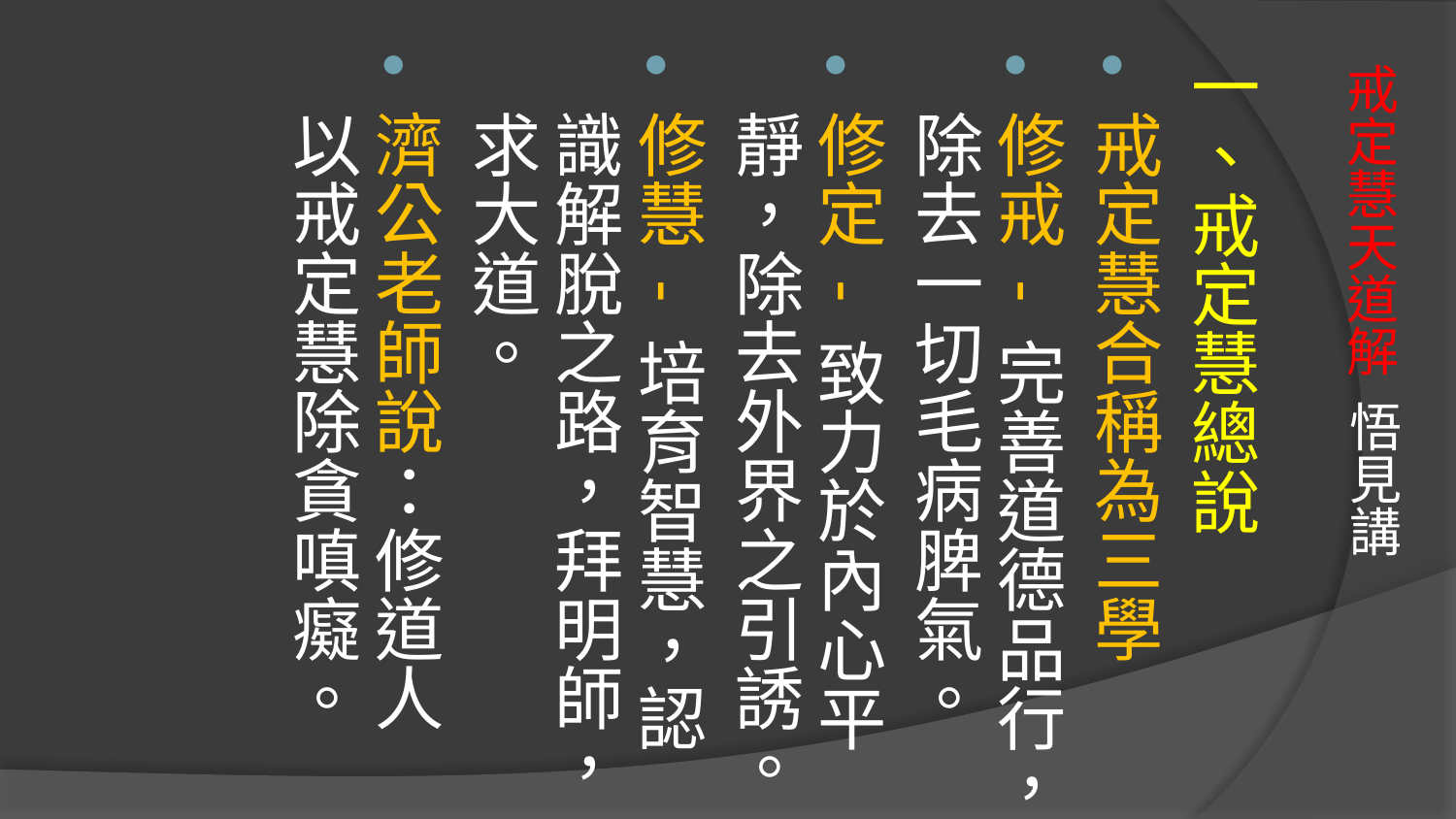

一、戒定慧總說
戒定慧合稱為三學
修戒 - 完善道德品行，除去一切毛病脾氣。
修定 - 致力於內心平靜，除去外界之引誘。
修慧 - 培育智慧，認識解脫之路，拜明師，求大道。
濟公老師說：修道人以戒定慧除貪嗔癡。

# 戒定慧天道解  悟見講